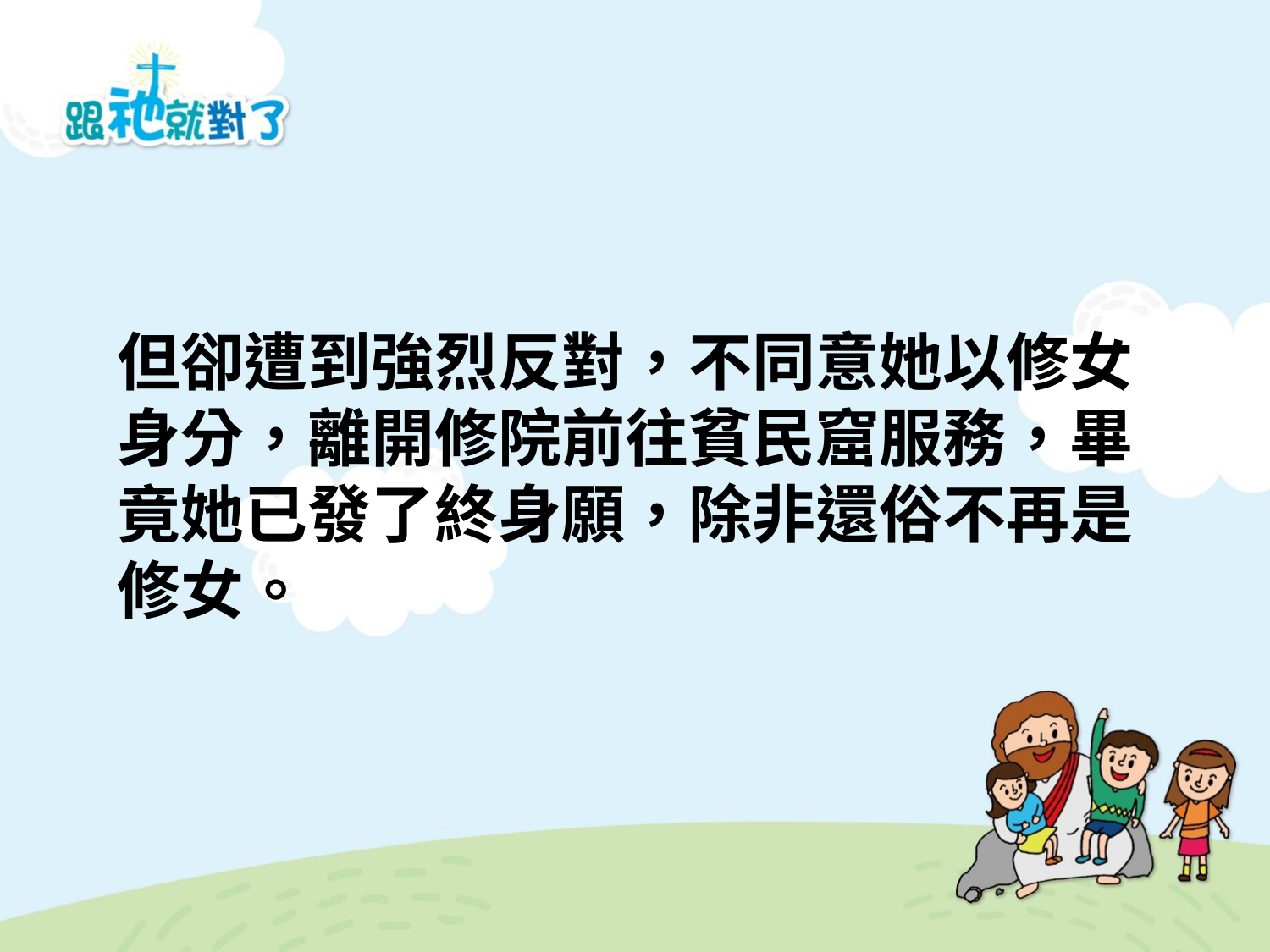

但卻遭到強烈反對，不同意她以修女身分，離開修院前往貧民窟服務，畢竟她已發了終身願，除非還俗不再是修女。